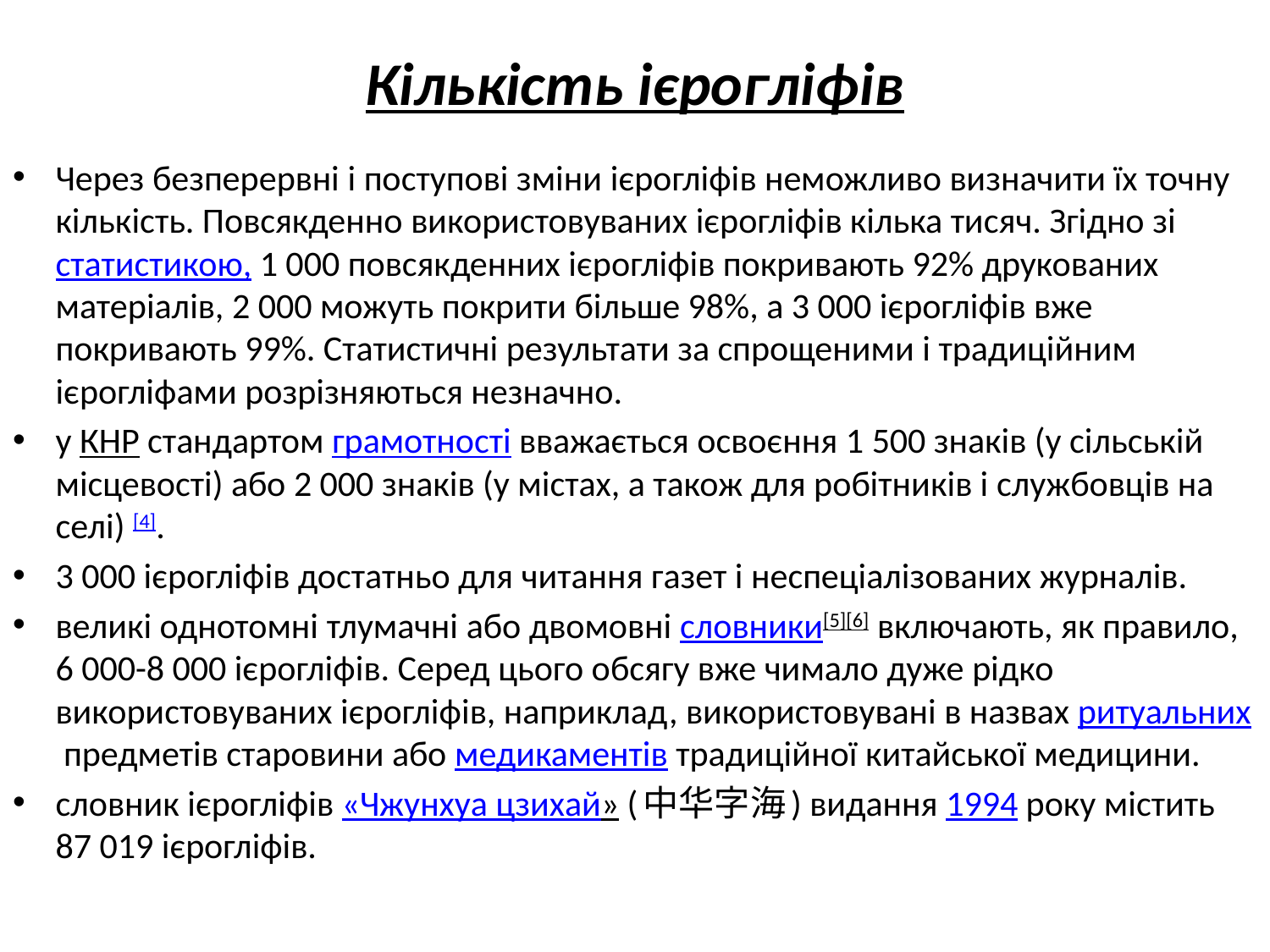

# Кількість ієрогліфів
Через безперервні і поступові зміни ієрогліфів неможливо визначити їх точну кількість. Повсякденно використовуваних ієрогліфів кілька тисяч. Згідно зі статистикою, 1 000 повсякденних ієрогліфів покривають 92% друкованих матеріалів, 2 000 можуть покрити більше 98%, а 3 000 ієрогліфів вже покривають 99%. Статистичні результати за спрощеними і традиційним ієрогліфами розрізняються незначно.
у КНР стандартом грамотності вважається освоєння 1 500 знаків (у сільській місцевості) або 2 000 знаків (у містах, а також для робітників і службовців на селі) [4].
3 000 ієрогліфів достатньо для читання газет і неспеціалізованих журналів.
великі однотомні тлумачні або двомовні словники[5][6] включають, як правило, 6 000-8 000 ієрогліфів. Серед цього обсягу вже чимало дуже рідко використовуваних ієрогліфів, наприклад, використовувані в назвах ритуальних предметів старовини або медикаментів традиційної китайської медицини.
словник ієрогліфів «Чжунхуа цзихай» (中华字海) видання 1994 року містить 87 019 ієрогліфів.